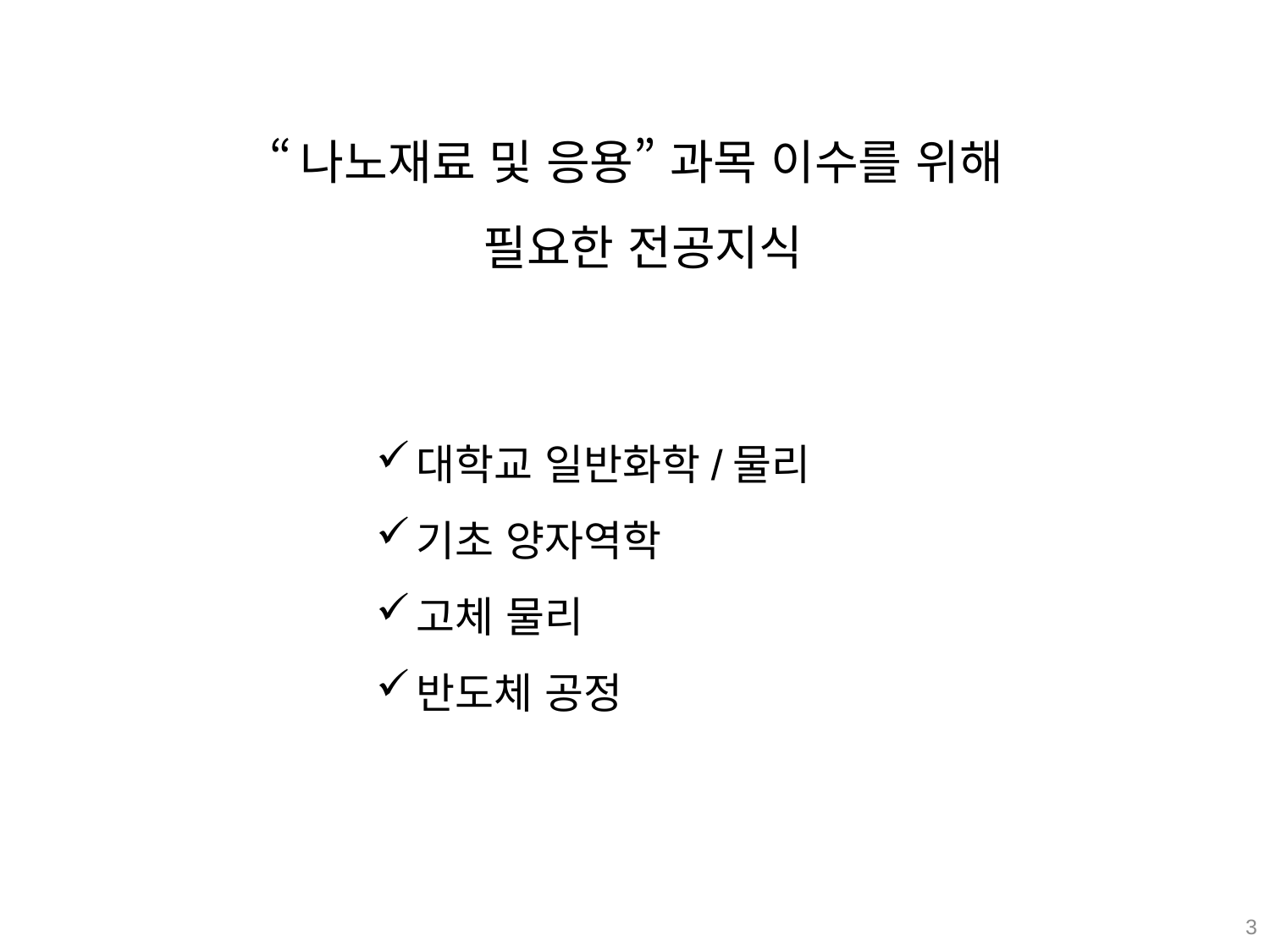

# “나노재료 및 응용” 과목 이수를 위해 필요한 전공지식
대학교 일반화학/물리
기초 양자역학
고체 물리
반도체 공정
3